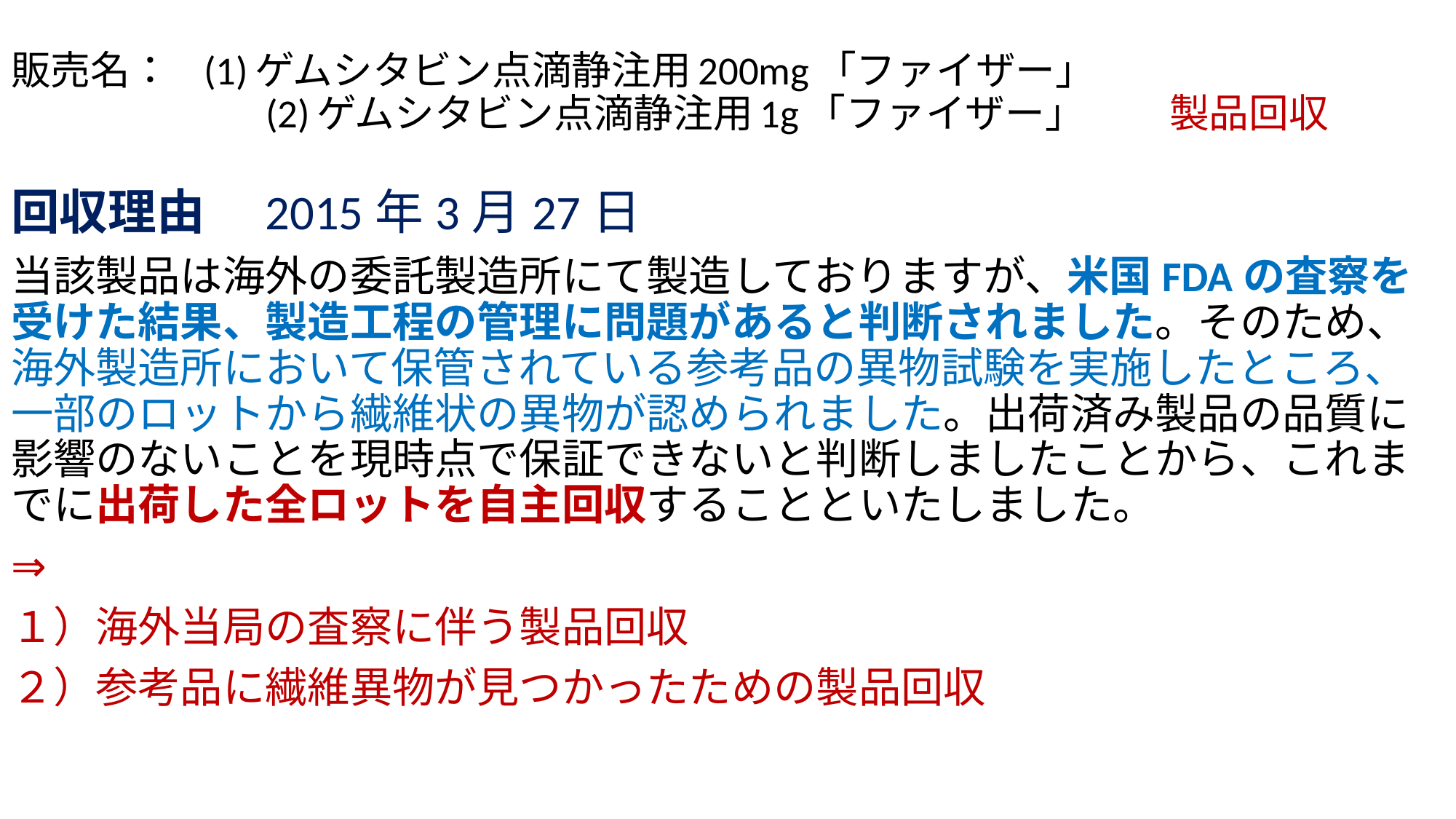

# 販売名：   (1)ゲムシタビン点滴静注用200mg「ファイザー」 　　　　　　 (2)ゲムシタビン点滴静注用1g「ファイザー」　     製品回収
回収理由　2015年3月27日
当該製品は海外の委託製造所にて製造しておりますが、米国FDAの査察を受けた結果、製造工程の管理に問題があると判断されました。そのため、海外製造所において保管されている参考品の異物試験を実施したところ、一部のロットから繊維状の異物が認められました。出荷済み製品の品質に影響のないことを現時点で保証できないと判断しましたことから、これまでに出荷した全ロットを自主回収することといたしました。
⇒
１）海外当局の査察に伴う製品回収
２）参考品に繊維異物が見つかったための製品回収